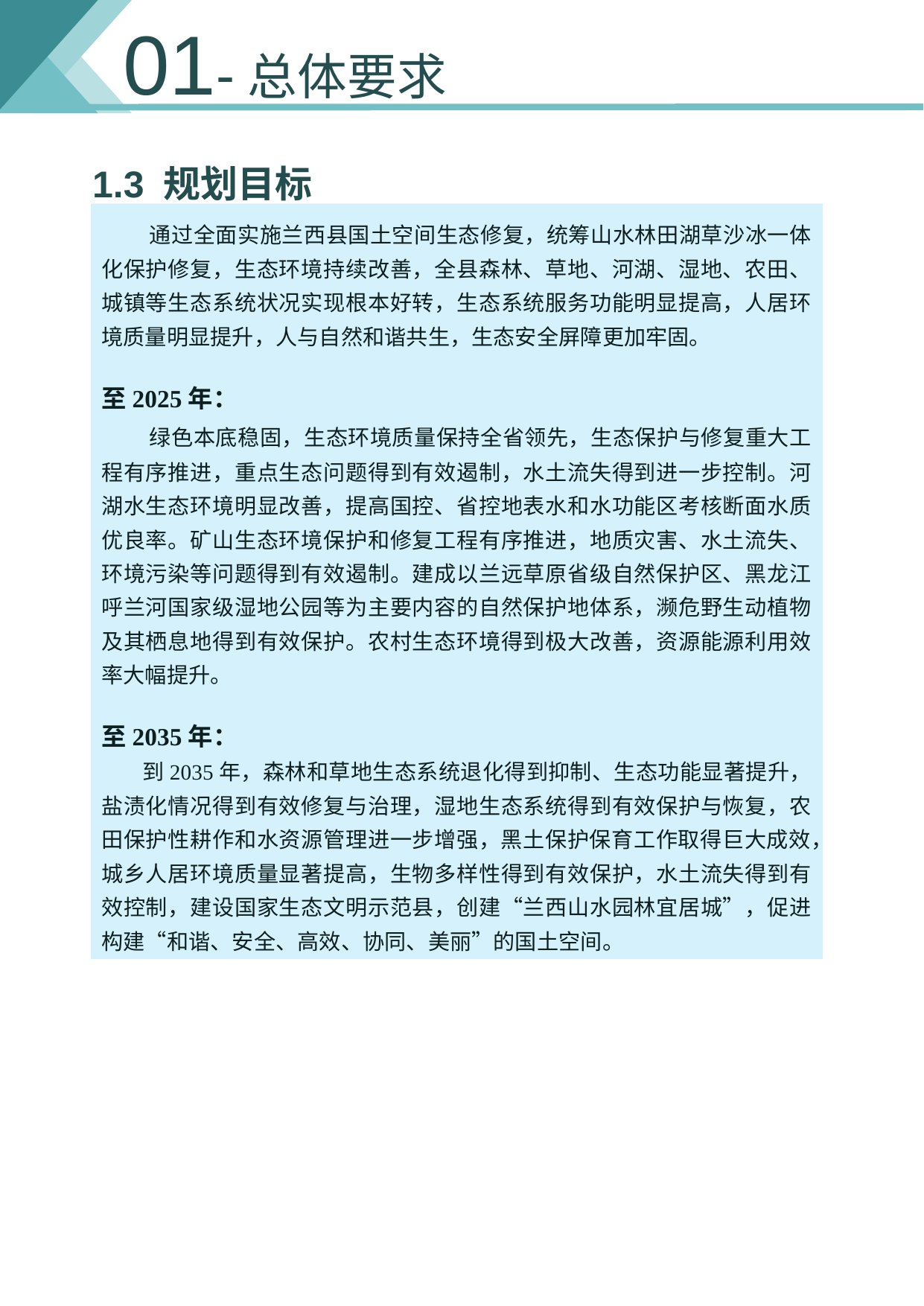

01-总体要求
1.3 规划目标
       通过全面实施兰西县国土空间生态修复，统筹山水林田湖草沙冰一体化保护修复，生态环境持续改善，全县森林、草地、河湖、湿地、农田、城镇等生态系统状况实现根本好转，生态系统服务功能明显提高，人居环境质量明显提升，人与自然和谐共生，生态安全屏障更加牢固。
至2025年：
       绿色本底稳固，生态环境质量保持全省领先，生态保护与修复重大工程有序推进，重点生态问题得到有效遏制，水土流失得到进一步控制。河湖水生态环境明显改善，提高国控、省控地表水和水功能区考核断面水质优良率。矿山生态环境保护和修复工程有序推进，地质灾害、水土流失、环境污染等问题得到有效遏制。建成以兰远草原省级自然保护区、黑龙江呼兰河国家级湿地公园等为主要内容的自然保护地体系，濒危野生动植物及其栖息地得到有效保护。农村生态环境得到极大改善，资源能源利用效率大幅提升。
至2035年：
       到2035年，森林和草地生态系统退化得到抑制、生态功能显著提升，盐渍化情况得到有效修复与治理，湿地生态系统得到有效保护与恢复，农田保护性耕作和水资源管理进一步增强，黑土保护保育工作取得巨大成效，城乡人居环境质量显著提高，生物多样性得到有效保护，水土流失得到有效控制，建设国家生态文明示范县，创建“兰西山水园林宜居城”，促进构建“和谐、安全、高效、协同、美丽”的国土空间。